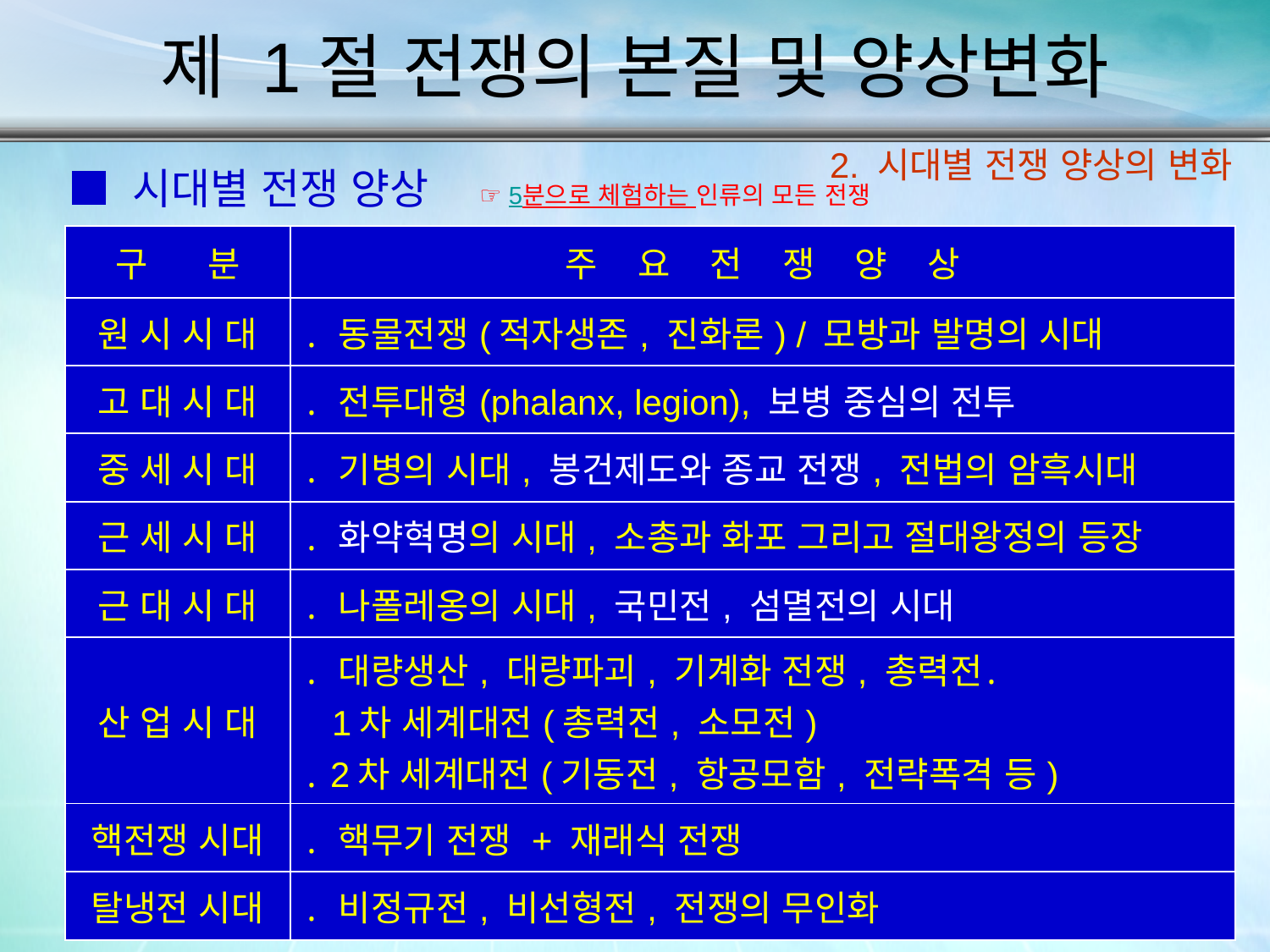

제 1절 전쟁의 본질 및 양상변화
2. 시대별 전쟁 양상의 변화
■ 시대별 전쟁 양상
☞ 5분으로 체험하는 인류의 모든 전쟁
| 구 분 | 주 요 전 쟁 양 상 |
| --- | --- |
| 원 시 시 대 | ․ 동물전쟁(적자생존, 진화론) / 모방과 발명의 시대 |
| 고 대 시 대 | ․ 전투대형(phalanx, legion), 보병 중심의 전투 |
| 중 세 시 대 | ․ 기병의 시대, 봉건제도와 종교 전쟁, 전법의 암흑시대 |
| 근 세 시 대 | ․ 화약혁명의 시대, 소총과 화포 그리고 절대왕정의 등장 |
| 근 대 시 대 | ․ 나폴레옹의 시대, 국민전, 섬멸전의 시대 |
| 산 업 시 대 | ․ 대량생산, 대량파괴, 기계화 전쟁, 총력전․ 1차 세계대전(총력전, 소모전) ․ 2차 세계대전(기동전, 항공모함, 전략폭격 등) |
| 핵전쟁 시대 | ․ 핵무기 전쟁 + 재래식 전쟁 |
| 탈냉전 시대 | ․ 비정규전, 비선형전, 전쟁의 무인화 |